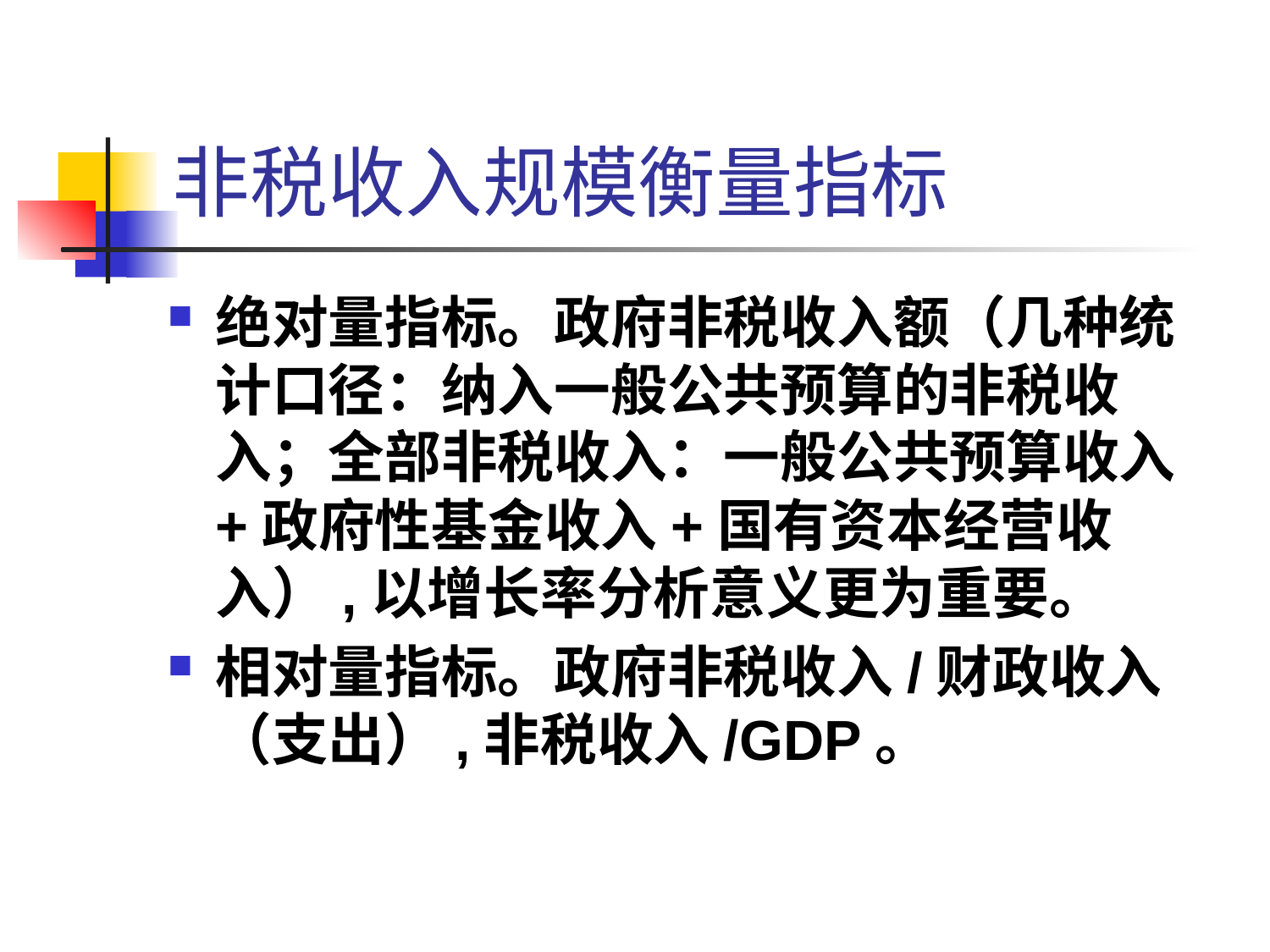

# 非税收入规模衡量指标
绝对量指标。政府非税收入额（几种统计口径：纳入一般公共预算的非税收入；全部非税收入：一般公共预算收入+政府性基金收入+国有资本经营收入）,以增长率分析意义更为重要。
相对量指标。政府非税收入/财政收入（支出）,非税收入/GDP。